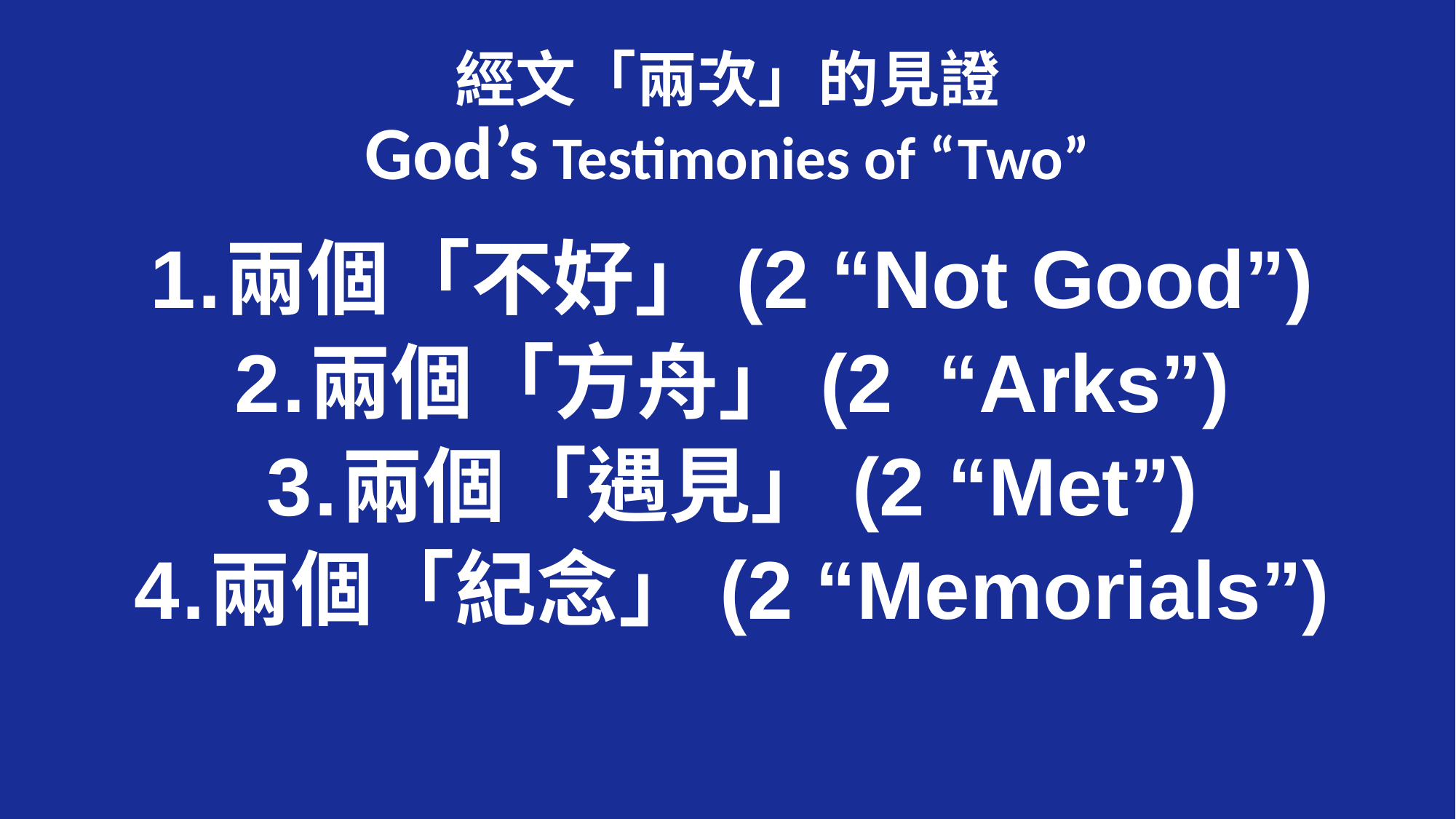

# 經文「兩次」的見證 God’s Testimonies of “Two”
兩個「不好」(2 “Not Good”)
兩個「方舟」(2  “Arks”)
兩個「遇見」(2 “Met”)
兩個「紀念」(2 “Memorials”)